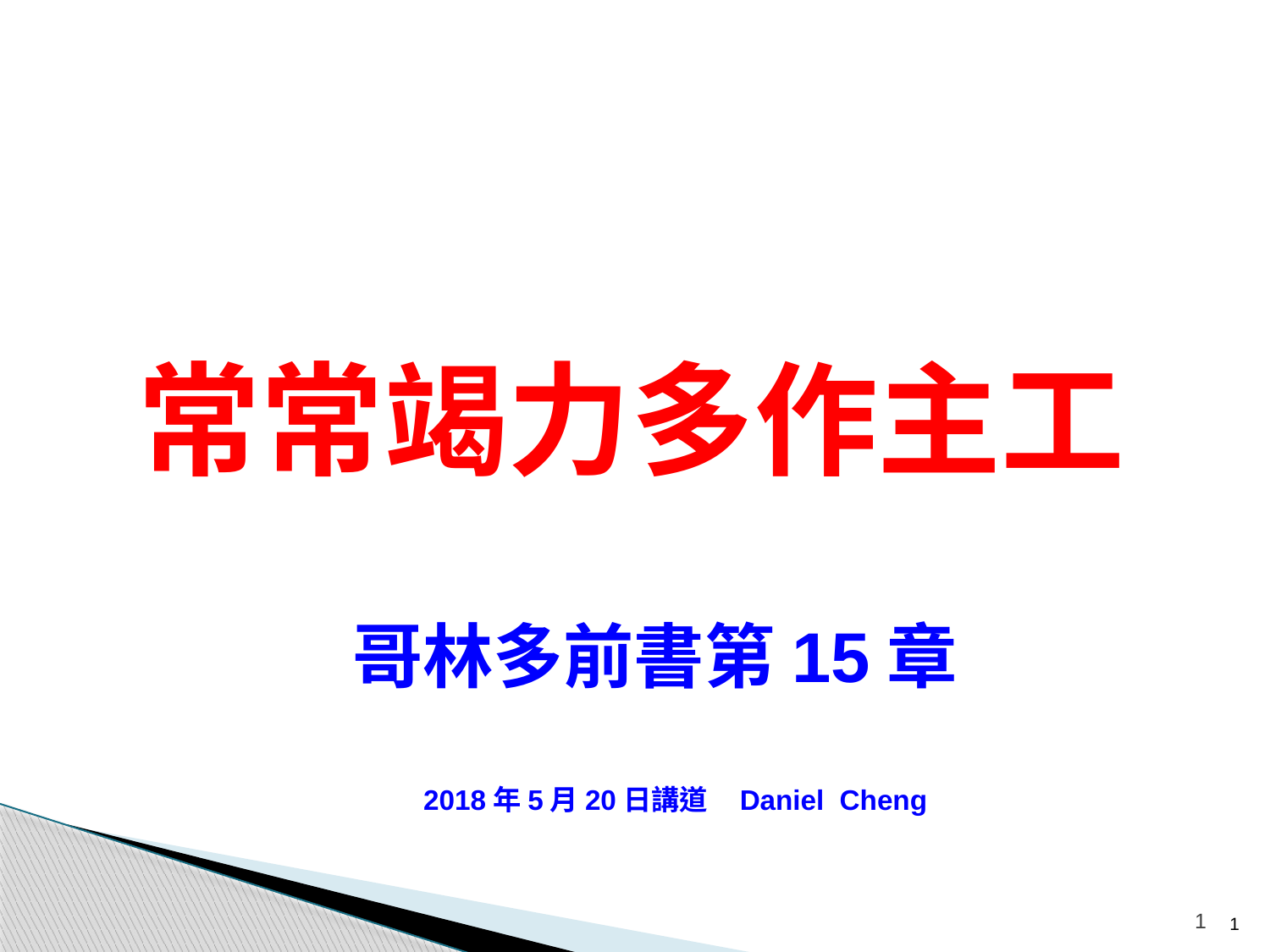

常常竭力多作主工
哥林多前書第15章
2018年5月20日講道    Daniel  Cheng
1
1